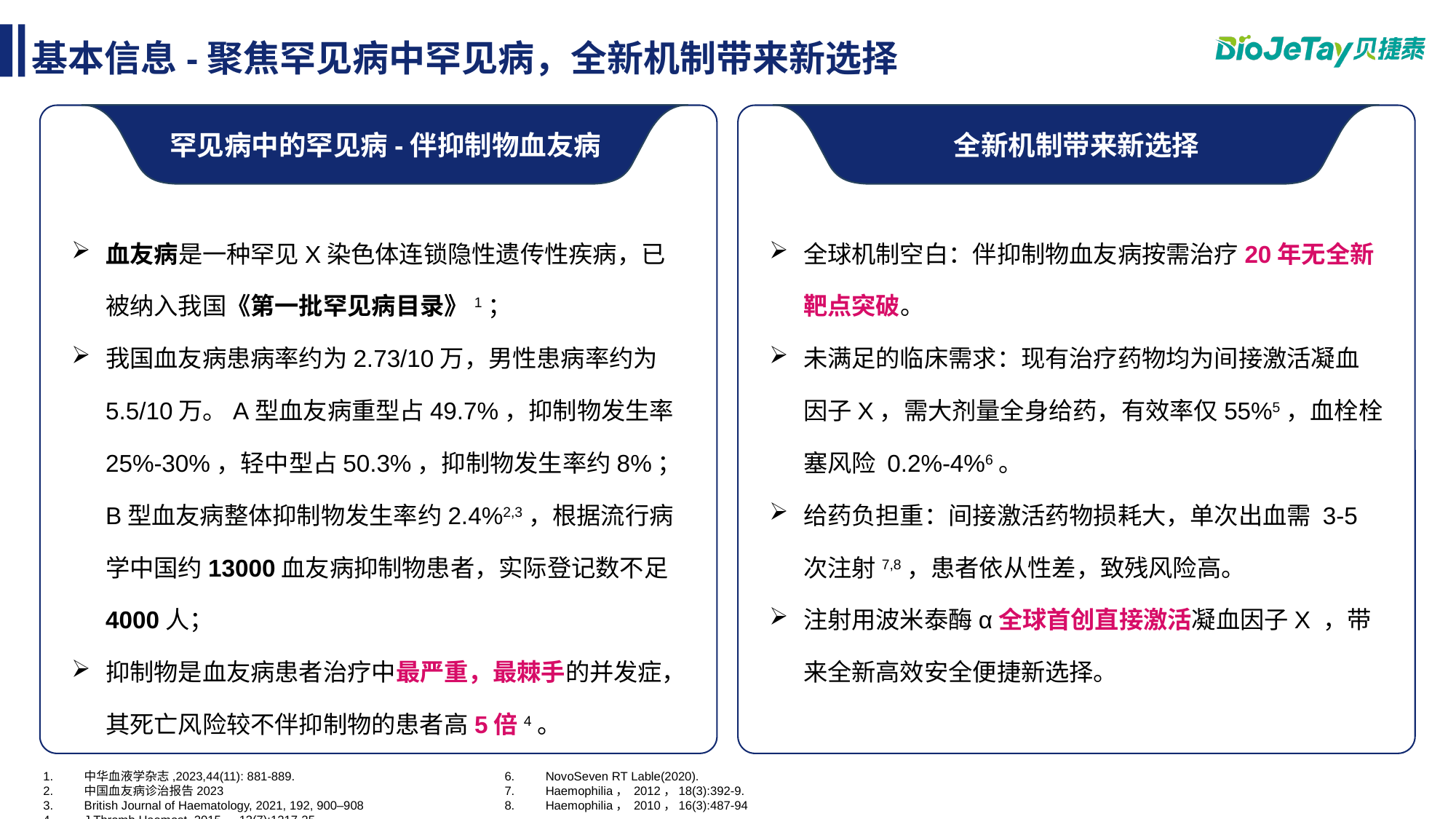

基本信息-聚焦罕见病中罕见病，全新机制带来新选择

罕见病中的罕见病-伴抑制物血友病

全新机制带来新选择

血友病是一种罕见X染色体连锁隐性遗传性疾病，已被纳入我国《第一批罕见病目录》1；
我国血友病患病率约为2.73/10万，男性患病率约为5.5/10万。A型血友病重型占49.7%，抑制物发生率25%-30%，轻中型占50.3%，抑制物发生率约8%；B型血友病整体抑制物发生率约2.4%2,3，根据流行病学中国约13000血友病抑制物患者，实际登记数不足4000人；
抑制物是血友病患者治疗中最严重，最棘手的并发症，其死亡风险较不伴抑制物的患者高5倍4。

全球机制空白：伴抑制物血友病按需治疗20年无全新靶点突破。
未满足的临床需求：现有治疗药物均为间接激活凝血因子X，需大剂量全身给药，有效率仅55%5，血栓栓塞风险 0.2%-4%6。
给药负担重：间接激活药物损耗大，单次出血需 3-5 次注射7,8，患者依从性差，致残风险高。
注射用波米泰酶α全球首创直接激活凝血因子X ，带来全新高效安全便捷新选择。
中华血液学杂志,2023,44(11): 881-889.
中国血友病诊治报告2023
British Journal of Haematology, 2021, 192, 900–908
J Thromb Haemost, 2015，13(7):1217-25.
Haemophilia, 2017，23(6):832-843.
NovoSeven RT Lable(2020).
Haemophilia， 2012，18(3):392-9.
Haemophilia， 2010，16(3):487-94